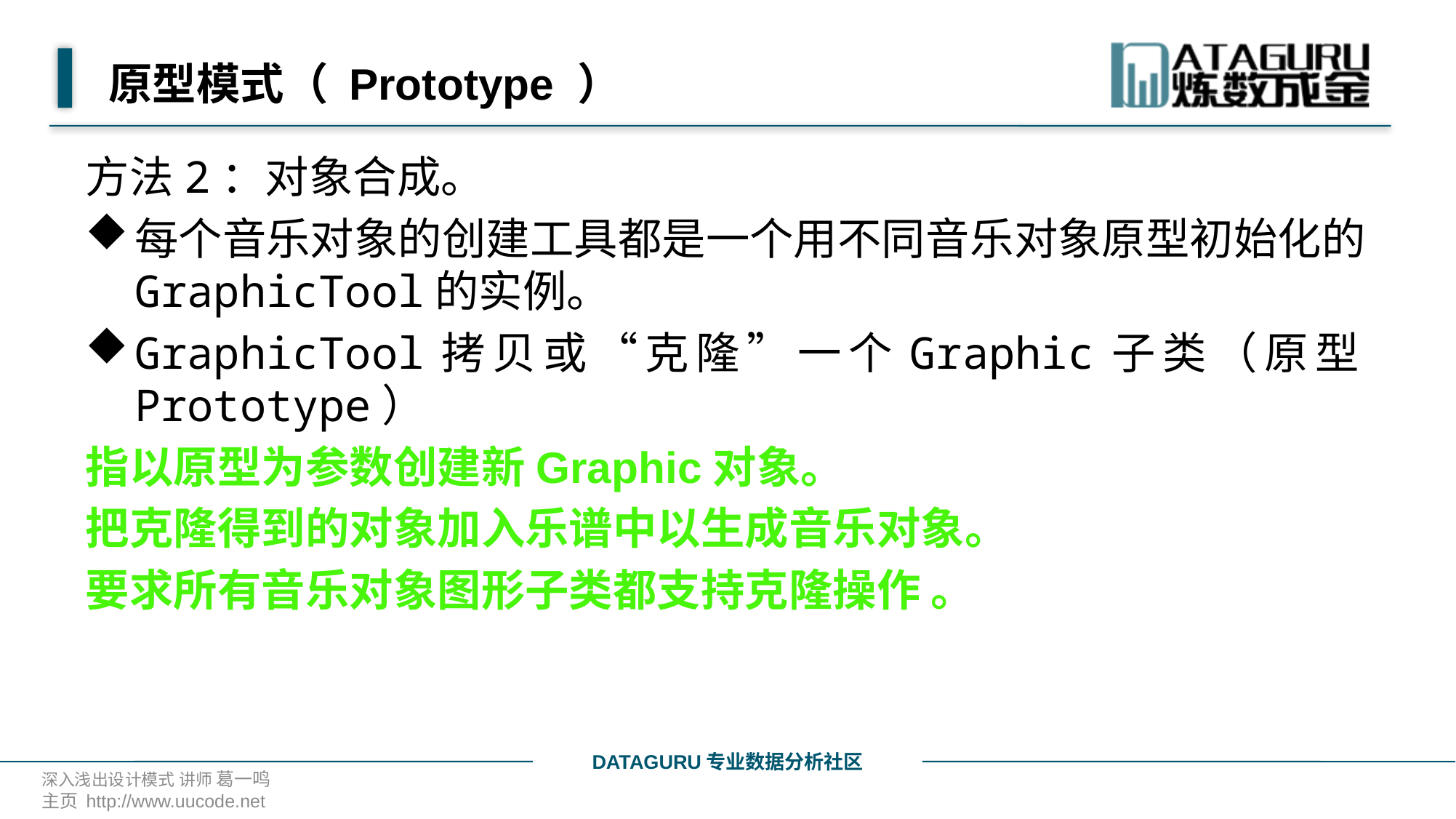

# 原型模式（ Prototype ）
方法2：对象合成。
每个音乐对象的创建工具都是一个用不同音乐对象原型初始化的GraphicTool的实例。
GraphicTool拷贝或“克隆”一个Graphic子类（原型Prototype）
指以原型为参数创建新Graphic对象。
把克隆得到的对象加入乐谱中以生成音乐对象。
要求所有音乐对象图形子类都支持克隆操作 。